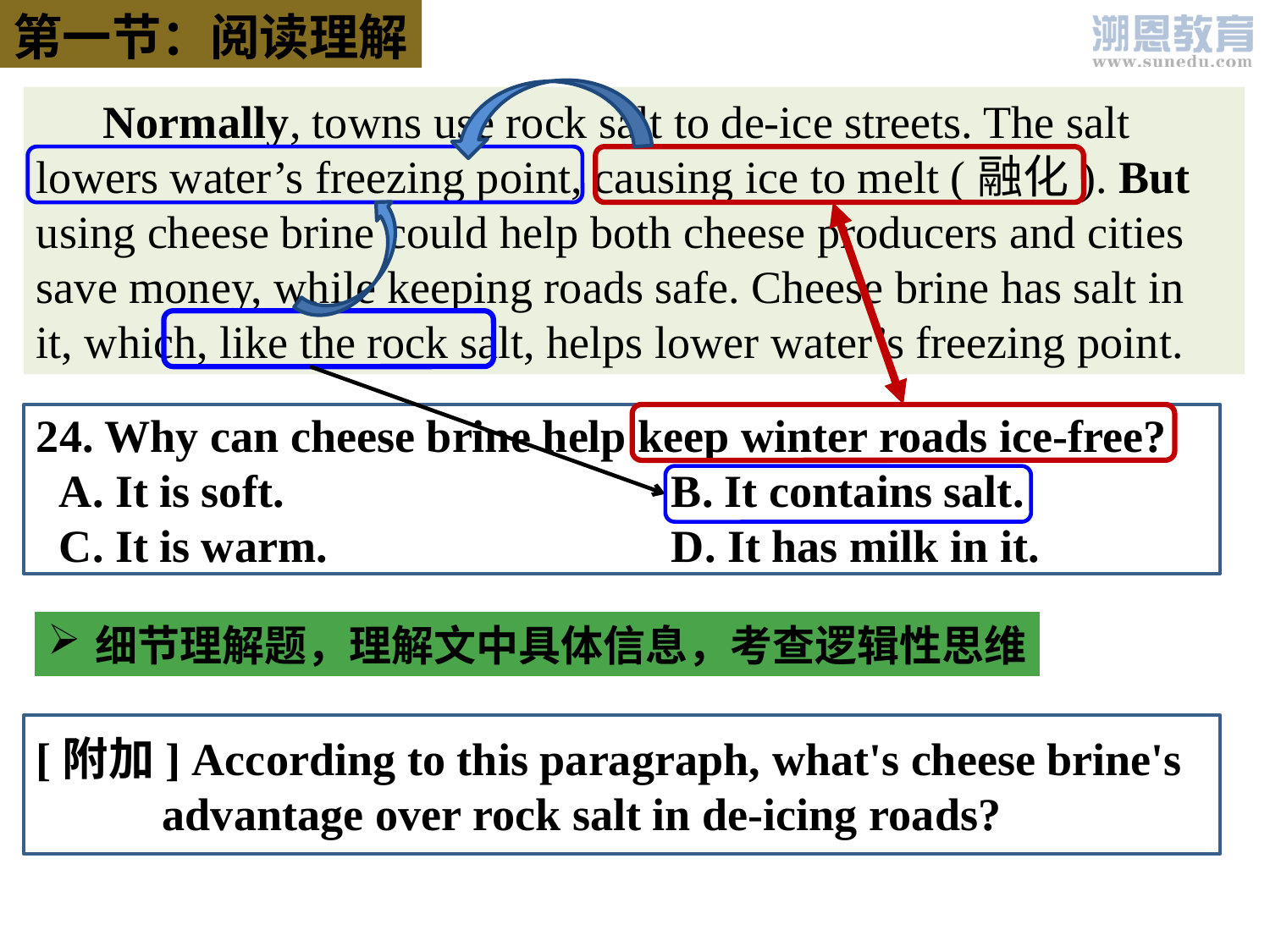

第一节：阅读理解

      Normally, towns use rock salt to de-ice streets. The salt lowers water’s freezing point, causing ice to melt (融化). But using cheese brine could help both cheese producers and cities save money, while keeping roads safe. Cheese brine has salt in it, which, like the rock salt, helps lower water’s freezing point.

24. Why can cheese brine help keep winter roads ice-free?
  A. It is soft.          			B. It contains salt.
  C. It is warm.		   	D. It has milk in it.

细节理解题，理解文中具体信息，考查逻辑性思维
[附加] According to this paragraph, what's cheese brine's
           advantage over rock salt in de-icing roads?